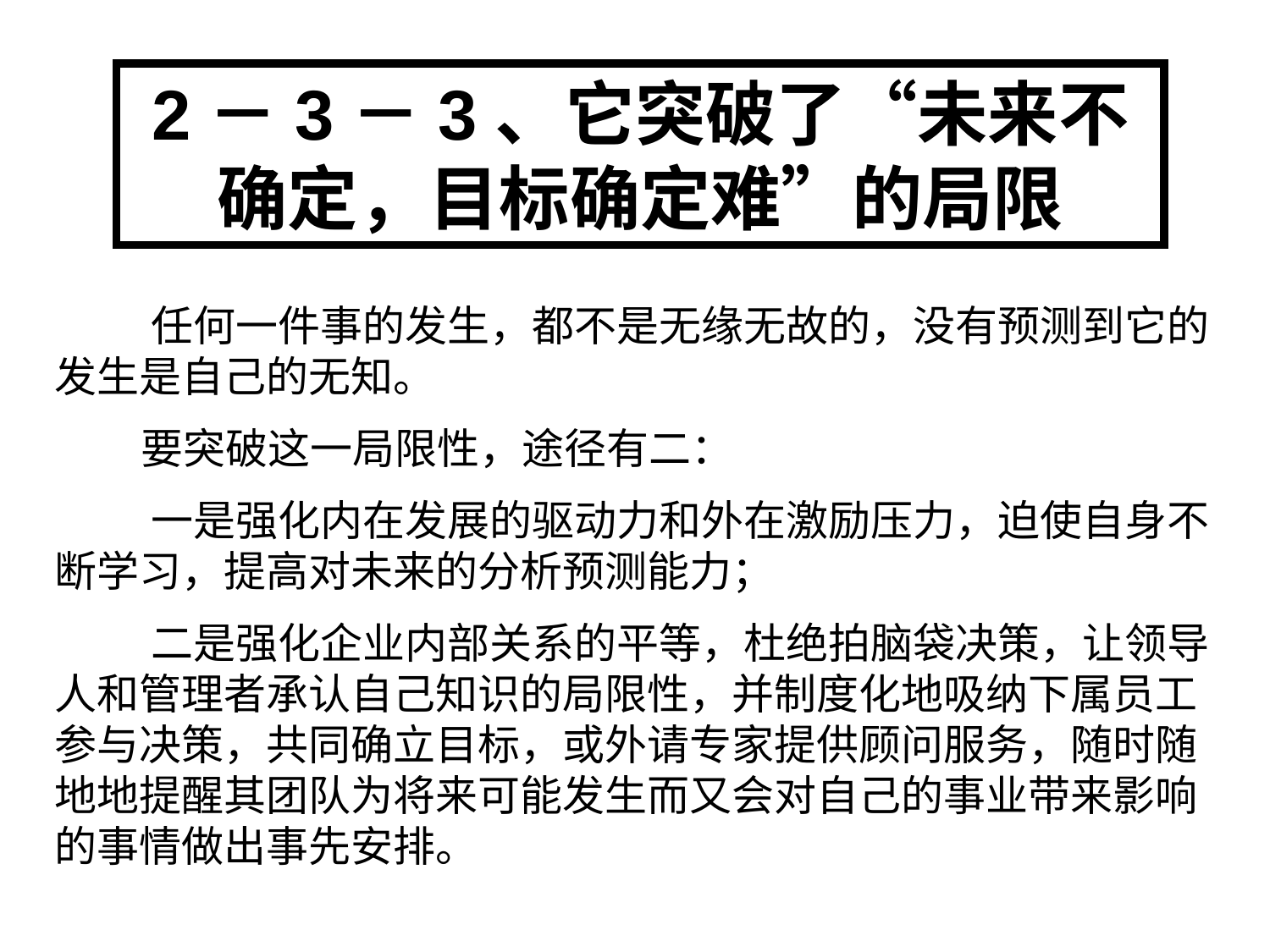

2－3－3、它突破了“未来不确定，目标确定难”的局限
         任何一件事的发生，都不是无缘无故的，没有预测到它的发生是自己的无知。
        要突破这一局限性，途径有二：
         一是强化内在发展的驱动力和外在激励压力，迫使自身不断学习，提高对未来的分析预测能力；
         二是强化企业内部关系的平等，杜绝拍脑袋决策，让领导人和管理者承认自己知识的局限性，并制度化地吸纳下属员工参与决策，共同确立目标，或外请专家提供顾问服务，随时随地地提醒其团队为将来可能发生而又会对自己的事业带来影响的事情做出事先安排。